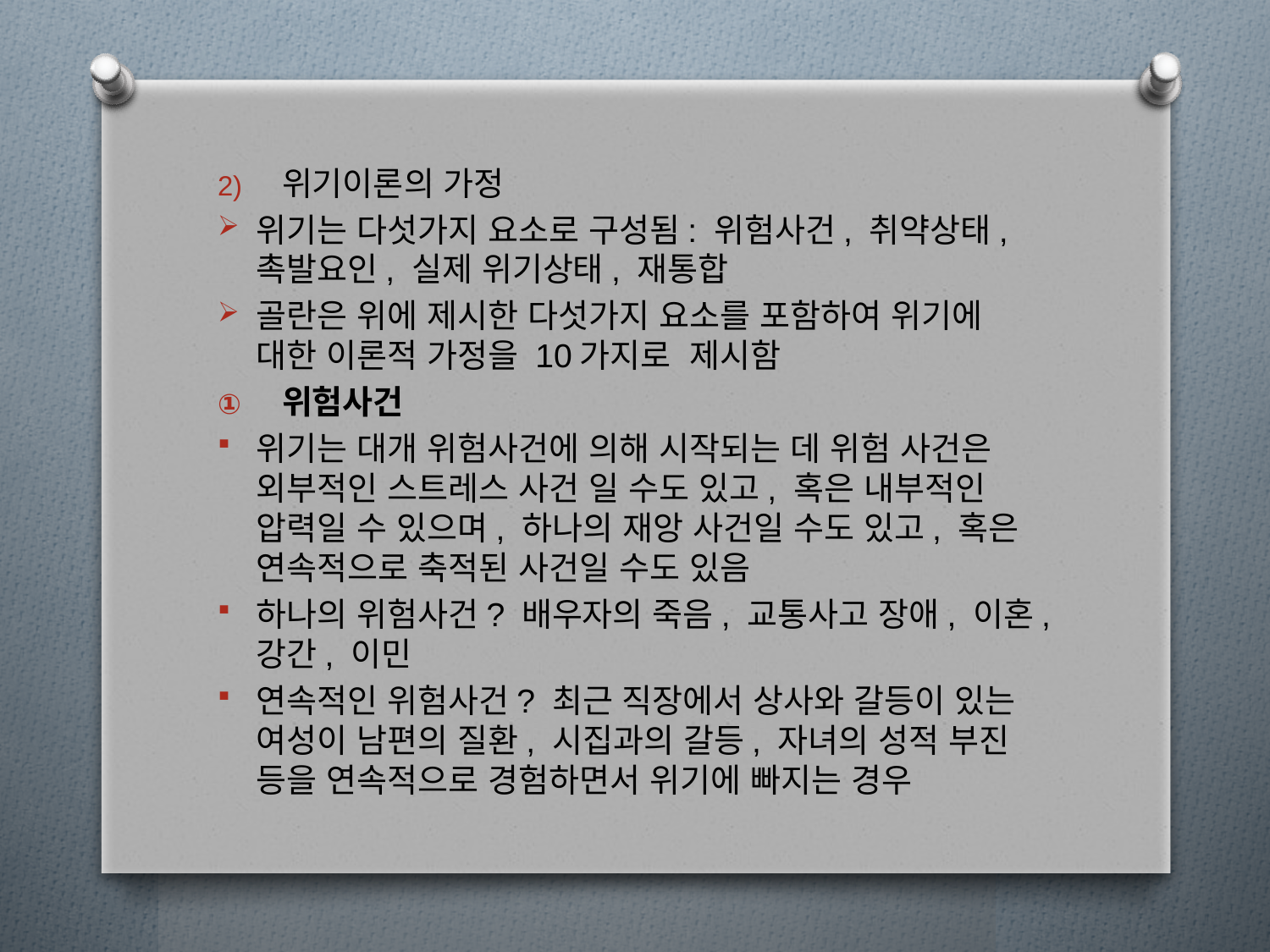

위기이론의 가정
위기는 다섯가지 요소로 구성됨: 위험사건, 취약상태, 촉발요인, 실제 위기상태, 재통합
골란은 위에 제시한 다섯가지 요소를 포함하여 위기에 대한 이론적 가정을 10가지로  제시함
위험사건
위기는 대개 위험사건에 의해 시작되는 데 위험 사건은 외부적인 스트레스 사건 일 수도 있고, 혹은 내부적인 압력일 수 있으며, 하나의 재앙 사건일 수도 있고, 혹은 연속적으로 축적된 사건일 수도 있음
하나의 위험사건? 배우자의 죽음, 교통사고 장애, 이혼, 강간, 이민
연속적인 위험사건? 최근 직장에서 상사와 갈등이 있는 여성이 남편의 질환, 시집과의 갈등, 자녀의 성적 부진 등을 연속적으로 경험하면서 위기에 빠지는 경우